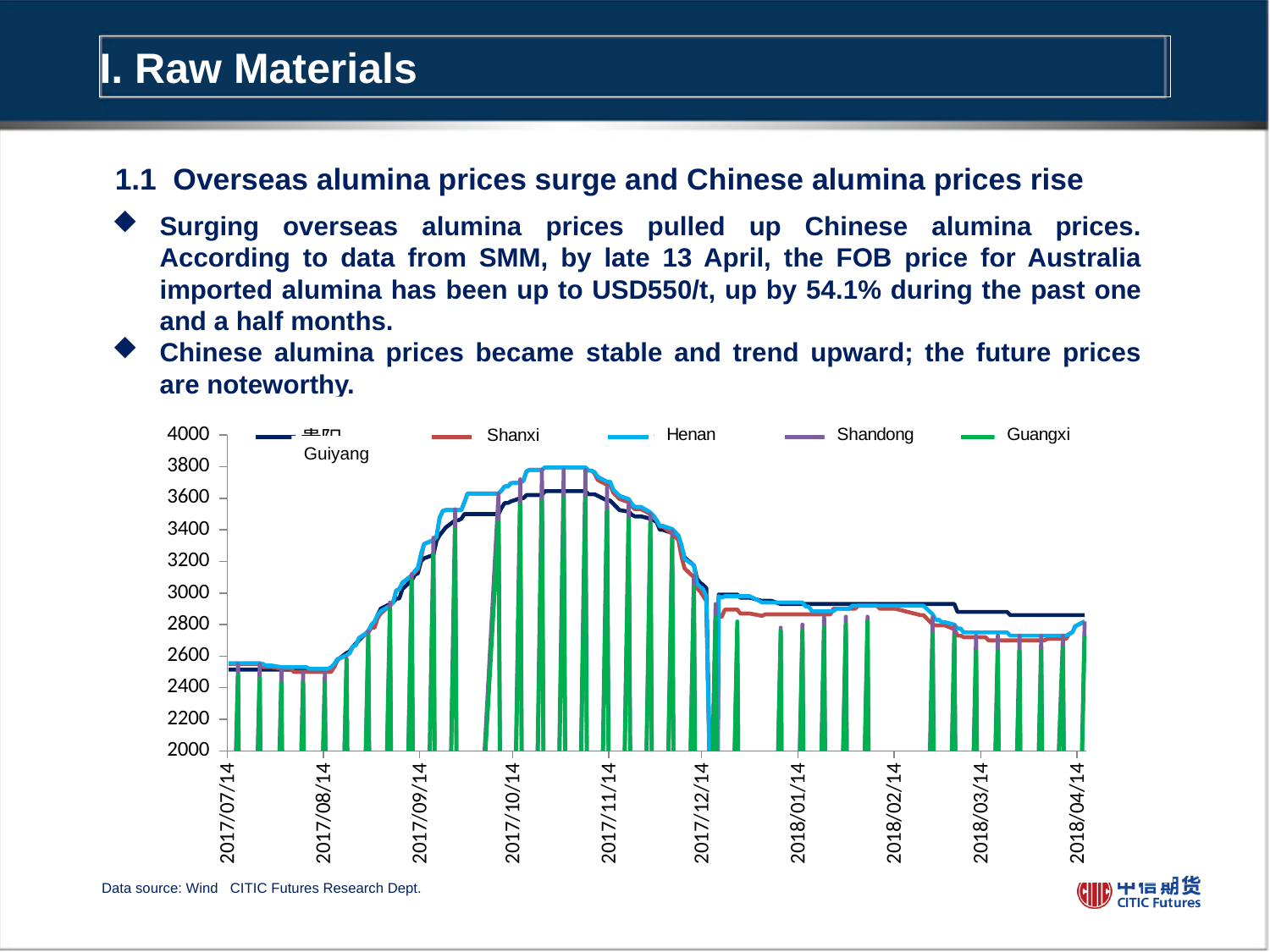

I. Raw Materials
1.1  Overseas alumina prices surge and Chinese alumina prices rise
Surging overseas alumina prices pulled up Chinese alumina prices. According to data from SMM, by late 13 April, the FOB price for Australia imported alumina has been up to USD550/t, up by 54.1% during the past one and a half months.
Chinese alumina prices became stable and trend upward; the future prices are noteworthy.

### Chart

| Category | 贵阳 | 山西 | 河南 | 山东 | 广西 |
|---|---|---|---|---|---|
| 43206 | 2860.0 | 2820.0 | 2820.0 | 2820.0 | 2730.0 |
| 43203 | 2860.0 | 2790.0 | 2790.0 | None | None |
| 43202 | 2860.0 | 2750.0 | 2750.0 | None | None |
| 43201 | 2860.0 | 2740.0 | 2740.0 | None | None |
| 43200 | 2860.0 | 2710.0 | 2730.0 | None | None |
| 43199 | 2860.0 | 2710.0 | 2730.0 | 2730.0 | 2650.0 |
| 43194 | 2860.0 | 2710.0 | 2730.0 | None | None |
| 43193 | 2860.0 | 2700.0 | 2730.0 | None | None |
| 43192 | 2860.0 | 2700.0 | 2730.0 | 2730.0 | 2630.0 |
| 43189 | 2860.0 | 2700.0 | 2730.0 | None | None |
| 43188 | 2860.0 | 2700.0 | 2730.0 | None | None |
| 43187 | 2860.0 | 2700.0 | 2730.0 | None | None |
| 43186 | 2860.0 | 2700.0 | 2730.0 | None | None |
| 43185 | 2860.0 | 2700.0 | 2730.0 | 2730.0 | 2630.0 |
| 43182 | 2860.0 | 2700.0 | 2730.0 | None | None |
| 43181 | 2880.0 | 2700.0 | 2750.0 | None | None |
| 43180 | 2880.0 | 2700.0 | 2750.0 | None | None |
| 43179 | 2880.0 | 2700.0 | 2750.0 | None | None |
| 43178 | 2880.0 | 2700.0 | 2750.0 | 2730.0 | 2630.0 |
| 43175 | 2880.0 | 2700.0 | 2750.0 | None | None |
| 43174 | 2880.0 | 2720.0 | 2750.0 | None | None |
| 43173 | 2880.0 | 2720.0 | 2750.0 | None | None |
| 43172 | 2880.0 | 2720.0 | 2750.0 | None | None |
| 43171 | 2880.0 | 2720.0 | 2750.0 | 2730.0 | 2630.0 |
| 43168 | 2880.0 | 2720.0 | 2750.0 | None | None |
| 43167 | 2880.0 | 2720.0 | 2750.0 | None | None |
| 43166 | 2880.0 | 2730.0 | 2775.0 | None | None |
| 43165 | 2880.0 | 2730.0 | 2775.0 | None | None |
| 43164 | 2930.0 | 2770.0 | 2800.0 | 2790.0 | 2725.0 |
| 43161 | 2930.0 | 2795.0 | 2815.0 | None | None |
| 43160 | 2930.0 | 2795.0 | 2815.0 | None | None |
| 43159 | 2930.0 | 2795.0 | 2830.0 | None | None |
| 43158 | 2930.0 | 2795.0 | 2830.0 | None | None |
| 43157 | 2930.0 | 2800.0 | 2865.0 | 2850.0 | 2740.0 |
| 43154 | 2930.0 | 2860.0 | 2920.0 | None | None |
| 43153 | 2930.0 | 2860.0 | 2920.0 | None | None |
| 43145 | 2930.0 | 2900.0 | 2920.0 | None | None |
| 43144 | 2930.0 | 2900.0 | 2920.0 | None | None |
| 43140 | 2930.0 | 2900.0 | 2920.0 | None | None |
| 43139 | 2930.0 | 2920.0 | 2920.0 | None | None |
| 43138 | 2930.0 | 2920.0 | 2920.0 | None | None |
| 43137 | 2930.0 | 2920.0 | 2920.0 | None | None |
| 43136 | 2930.0 | 2920.0 | 2920.0 | 2850.0 | 2820.0 |
| 43133 | 2930.0 | 2920.0 | 2920.0 | None | None |
| 43132 | 2930.0 | 2900.0 | 2920.0 | None | None |
| 43131 | 2930.0 | 2900.0 | 2920.0 | None | None |
| 43130 | 2930.0 | 2900.0 | 2900.0 | None | None |
| 43129 | 2930.0 | 2900.0 | 2900.0 | 2850.0 | 2800.0 |
| 43126 | 2930.0 | 2900.0 | 2900.0 | None | None |
| 43125 | 2930.0 | 2900.0 | 2885.0 | None | None |
| 43124 | 2930.0 | 2865.0 | 2885.0 | None | None |
| 43123 | 2930.0 | 2865.0 | 2885.0 | None | None |
| 43122 | 2930.0 | 2865.0 | 2885.0 | 2850.0 | 2780.0 |
| 43119 | 2930.0 | 2865.0 | 2885.0 | None | None |
| 43118 | 2930.0 | 2865.0 | 2885.0 | None | None |
| 43117 | 2930.0 | 2865.0 | 2915.0 | None | None |
| 43116 | 2930.0 | 2865.0 | 2915.0 | None | None |
| 43115 | 2930.0 | 2865.0 | 2940.0 | 2800.0 | 2760.0 |
| 43112 | 2930.0 | 2865.0 | 2940.0 | None | None |
| 43111 | 2930.0 | 2865.0 | 2940.0 | None | None |
| 43110 | 2930.0 | 2865.0 | 2940.0 | None | None |
| 43109 | 2930.0 | 2865.0 | 2940.0 | None | None |
| 43108 | 2930.0 | 2865.0 | 2940.0 | 2780.0 | 2760.0 |
| 43105 | 2950.0 | 2865.0 | 2940.0 | None | None |
| 43104 | 2950.0 | 2865.0 | 2940.0 | None | None |
| 43103 | 2950.0 | 2865.0 | 2940.0 | None | None |
| 43102 | 2950.0 | 2855.0 | 2940.0 | None | None |
| 43098 | 2970.0 | 2870.0 | 2980.0 | None | None |
| 43097 | 2970.0 | 2870.0 | 2980.0 | None | None |
| 43096 | 2970.0 | 2870.0 | 2980.0 | None | None |
| 43095 | 2970.0 | 2870.0 | 2980.0 | None | None |
| 43094 | 2990.0 | 2895.0 | 2980.0 | 2780.0 | 2820.0 |
| 43091 | 2990.0 | 2895.0 | 2980.0 | None | None |
| 43090 | 2990.0 | 2895.0 | 2980.0 | None | None |
| 43089 | 2990.0 | 2850.0 | 2970.0 | None | None |
| 43088 | 2990.0 | 2860.0 | 2980.0 | None | None |
| 43087 | None | None | None | 2930.0 | 2850.0 |
| 43084 | 3030.0 | 2950.0 | 2980.0 | None | None |
| 43083 | 3050.0 | 2980.0 | 3025.0 | None | None |
| 43082 | 3065.0 | 3010.0 | 3040.0 | None | None |
| 43081 | 3090.0 | 3030.0 | 3060.0 | None | None |
| 43080 | 3175.0 | 3100.0 | 3175.0 | 3110.0 | 3040.0 |
| 43077 | 3225.0 | 3155.0 | 3215.0 | None | None |
| 43076 | 3290.0 | 3230.0 | 3305.0 | None | None |
| 43075 | 3340.0 | 3335.0 | 3365.0 | None | None |
| 43074 | 3360.0 | 3355.0 | 3385.0 | None | None |
| 43073 | 3380.0 | 3375.0 | 3405.0 | 3390.0 | 3340.0 |
| 43070 | 3400.0 | 3420.0 | 3425.0 | None | None |
| 43069 | 3400.0 | 3420.0 | 3425.0 | None | None |
| 43068 | 3450.0 | 3460.0 | 3460.0 | None | None |
| 43067 | 3460.0 | 3480.0 | 3490.0 | None | None |
| 43066 | 3470.0 | 3500.0 | 3510.0 | 3500.0 | 3440.0 |
| 43063 | 3485.0 | 3530.0 | 3545.0 | None | None |
| 43062 | 3485.0 | 3530.0 | 3545.0 | None | None |
| 43061 | 3485.0 | 3530.0 | 3545.0 | None | None |
| 43060 | 3495.0 | 3550.0 | 3565.0 | None | None |
| 43059 | 3515.0 | 3575.0 | 3595.0 | 3570.0 | 3470.0 |
| 43056 | 3525.0 | 3595.0 | 3615.0 | None | None |
| 43055 | 3545.0 | 3615.0 | 3635.0 | None | None |
| 43054 | 3565.0 | 3635.0 | 3655.0 | None | None |
| 43053 | 3585.0 | 3685.0 | 3705.0 | None | None |
| 43052 | 3585.0 | 3685.0 | 3705.0 | 3670.0 | 3520.0 |
| 43049 | 3615.0 | 3715.0 | 3735.0 | None | None |
| 43048 | 3625.0 | 3755.0 | 3765.0 | None | None |
| 43047 | 3625.0 | 3775.0 | 3775.0 | None | None |
| 43046 | 3625.0 | 3775.0 | 3775.0 | None | None |
| 43045 | 3645.0 | 3795.0 | 3795.0 | 3780.0 | 3600.0 |
| 43042 | 3645.0 | 3795.0 | 3795.0 | None | None |
| 43041 | 3645.0 | 3795.0 | 3795.0 | None | None |
| 43040 | 3645.0 | 3795.0 | 3795.0 | None | None |
| 43039 | 3645.0 | 3795.0 | 3795.0 | None | None |
| 43038 | 3645.0 | 3795.0 | 3795.0 | 3780.0 | 3600.0 |
| 43035 | 3645.0 | 3795.0 | 3795.0 | None | None |
| 43034 | 3645.0 | 3795.0 | 3795.0 | None | None |
| 43033 | 3645.0 | 3795.0 | 3795.0 | None | None |
| 43032 | 3645.0 | 3795.0 | 3795.0 | None | None |
| 43031 | 3620.0 | 3780.0 | 3780.0 | 3780.0 | 3580.0 |
| 43028 | 3620.0 | 3780.0 | 3780.0 | None | None |
| 43027 | 3620.0 | 3780.0 | 3780.0 | None | None |
| 43026 | 3620.0 | 3770.0 | 3770.0 | None | None |
| 43025 | 3600.0 | 3710.0 | 3710.0 | None | None |
| 43024 | 3600.0 | 3700.0 | 3700.0 | 3720.0 | 3560.0 |
| 43021 | 3580.0 | 3695.0 | 3695.0 | None | None |
| 43020 | 3570.0 | 3675.0 | 3675.0 | None | None |
| 43019 | 3570.0 | 3675.0 | 3675.0 | None | None |
| 43018 | 3540.0 | 3650.0 | 3650.0 | None | None |
| 43017 | 3500.0 | 3630.0 | 3630.0 | 3630.0 | 3450.0 |
| 43007 | 3500.0 | 3630.0 | 3630.0 | None | None |
| 43006 | 3500.0 | 3575.0 | 3575.0 | None | None |
| 43005 | 3470.0 | 3525.0 | 3525.0 | None | None |
| 43004 | 3460.0 | 3525.0 | 3525.0 | None | None |
| 43003 | 3460.0 | 3525.0 | 3525.0 | 3530.0 | 3400.0 |
| 43000 | 3415.0 | 3525.0 | 3525.0 | None | None |
| 42999 | 3390.0 | 3520.0 | 3520.0 | None | None |
| 42998 | 3365.0 | 3475.0 | 3475.0 | None | None |
| 42997 | 3330.0 | 3355.0 | 3355.0 | None | None |
| 42996 | 3240.0 | 3335.0 | 3335.0 | 3350.0 | 3240.0 |
| 42993 | 3220.0 | 3310.0 | 3310.0 | None | None |
| 42992 | 3200.0 | 3225.0 | 3250.0 | None | None |
| 42991 | 3125.0 | 3150.0 | 3160.0 | None | None |
| 42990 | 3115.0 | 3130.0 | 3140.0 | None | None |
| 42989 | 3080.0 | 3110.0 | 3110.0 | 3120.0 | 3080.0 |
| 42986 | 3025.0 | 3065.0 | 3065.0 | None | None |
| 42985 | 2965.0 | 3025.0 | 3025.0 | None | None |
| 42984 | 2965.0 | 3015.0 | 3015.0 | None | None |
| 42983 | 2940.0 | 2940.0 | 2940.0 | None | None |
| 42982 | 2930.0 | 2920.0 | 2920.0 | 2940.0 | 2900.0 |
| 42979 | 2900.0 | 2870.0 | 2885.0 | None | None |
| 42978 | 2860.0 | 2840.0 | 2860.0 | None | None |
| 42977 | 2800.0 | 2780.0 | 2820.0 | None | None |
| 42976 | 2790.0 | 2780.0 | 2800.0 | None | None |
| 42975 | 2760.0 | 2750.0 | 2755.0 | 2755.0 | 2730.0 |
| 42972 | 2700.0 | 2715.0 | 2715.0 | None | None |
| 42971 | 2680.0 | 2670.0 | 2670.0 | None | None |
| 42970 | 2660.0 | 2660.0 | 2660.0 | None | None |
| 42969 | 2630.0 | 2620.0 | 2620.0 | None | None |
| 42968 | 2620.0 | 2605.0 | 2605.0 | 2585.0 | 2580.0 |
| 42965 | 2575.0 | 2580.0 | 2580.0 | None | None |
| 42964 | 2530.0 | 2530.0 | 2550.0 | None | None |
| 42963 | 2520.0 | 2500.0 | 2530.0 | None | None |
| 42962 | 2515.0 | 2500.0 | 2520.0 | None | None |
| 42961 | 2515.0 | 2500.0 | 2520.0 | 2490.0 | 2430.0 |
| 42958 | 2515.0 | 2500.0 | 2520.0 | None | None |
| 42957 | 2515.0 | 2500.0 | 2520.0 | None | None |
| 42956 | 2515.0 | 2500.0 | 2520.0 | None | None |
| 42955 | 2515.0 | 2500.0 | 2530.0 | None | None |
| 42954 | 2515.0 | 2500.0 | 2530.0 | 2500.0 | 2430.0 |
| 42951 | 2515.0 | 2500.0 | 2530.0 | None | None |
| 42950 | 2515.0 | 2520.0 | 2530.0 | None | None |
| 42949 | 2515.0 | 2520.0 | 2530.0 | None | None |
| 42948 | 2515.0 | 2520.0 | 2530.0 | None | None |
| 42947 | 2515.0 | 2520.0 | 2530.0 | 2510.0 | 2430.0 |
| 42944 | 2515.0 | 2530.0 | 2540.0 | None | None |
| 42943 | 2515.0 | 2530.0 | 2540.0 | None | None |
| 42942 | 2515.0 | 2530.0 | 2540.0 | None | None |
| 42941 | 2515.0 | 2530.0 | 2550.0 | None | None |
| 42940 | 2515.0 | 2550.0 | 2555.0 | 2550.0 | 2460.0 |
| 42937 | 2515.0 | 2550.0 | 2555.0 | None | None |
| 42936 | 2515.0 | 2550.0 | 2555.0 | None | None |
| 42935 | 2515.0 | 2550.0 | 2555.0 | None | None |
| 42934 | 2515.0 | 2550.0 | 2555.0 | None | None |
| 42933 | 2515.0 | 2550.0 | 2555.0 | 2550.0 | 2480.0 |
| 42930 | 2515.0 | 2550.0 | 2555.0 | None | None |
Guiyang
2
Data source: Wind   CITIC Futures Research Dept.